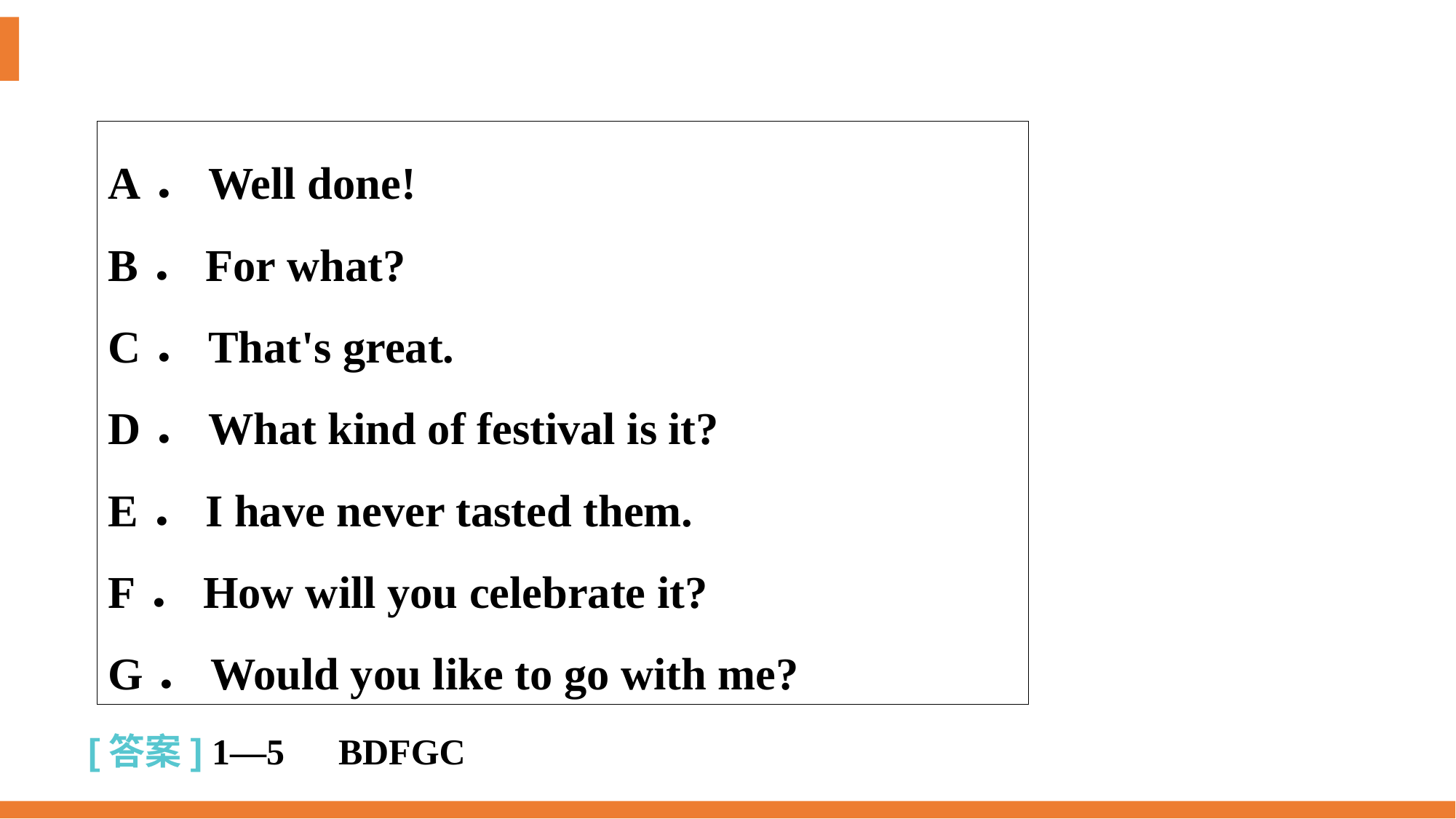

A．Well done!
B．For what?
C．That's great.
D．What kind of festival is it?
E．I have never tasted them.
F．How will you celebrate it?
G．Would you like to go with me?
[答案] 1—5　BDFGC